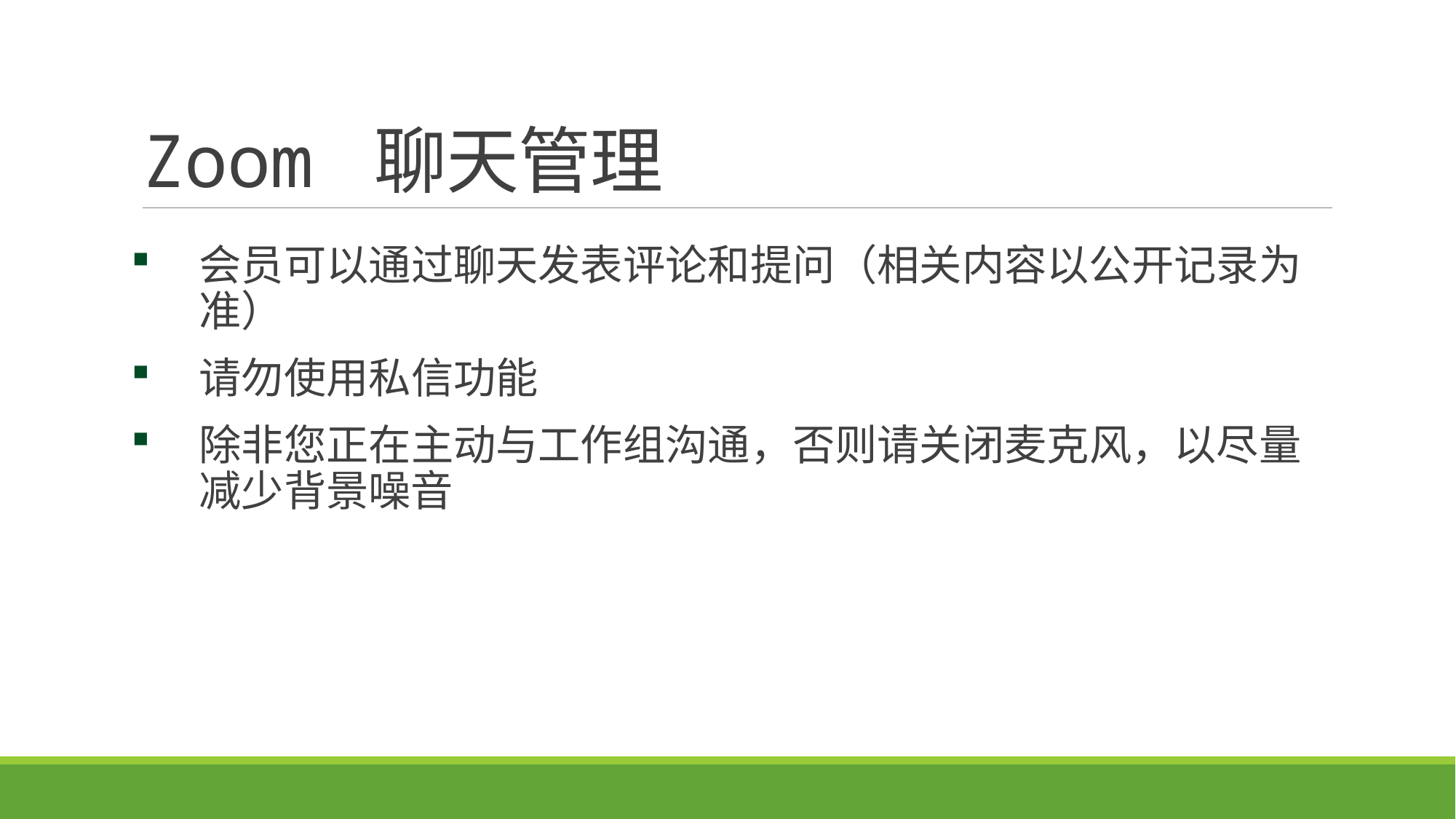

# Zoom 聊天管理
会员可以通过聊天发表评论和提问（相关内容以公开记录为准）
请勿使用私信功能
除非您正在主动与工作组沟通，否则请关闭麦克风，以尽量减少背景噪音